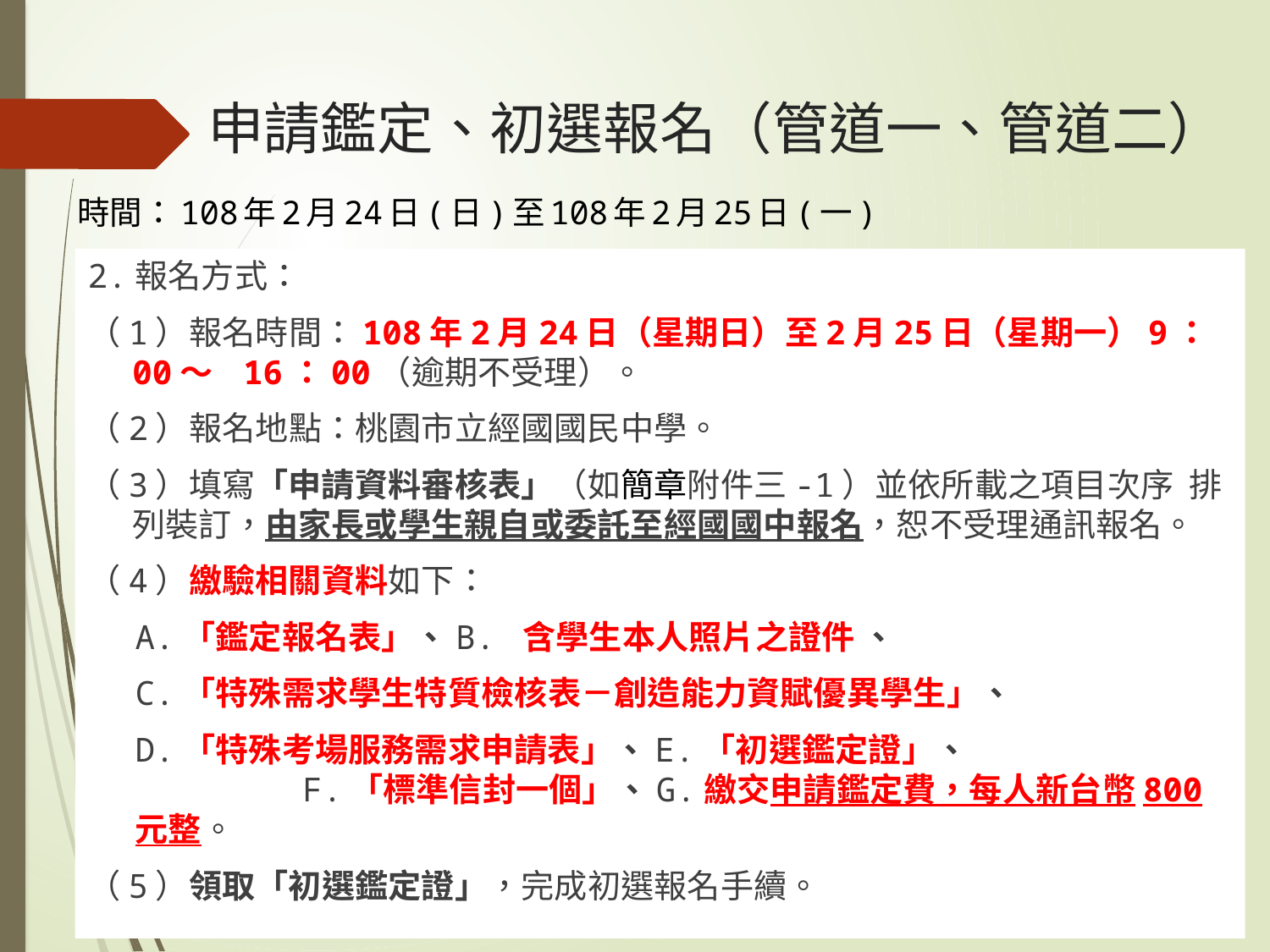

# 申請鑑定、初選報名（管道一、管道二）
時間：108年2月24日(日)至108年2月25日(一)
2.報名方式：
（1）報名時間：108年2月24日（星期日）至2月25日（星期一）9：00～   16：00（逾期不受理）。
（2）報名地點：桃園市立經國國民中學。
（3）填寫「申請資料審核表」（如簡章附件三-1）並依所載之項目次序  排列裝訂，由家長或學生親自或委託至經國國中報名，恕不受理通訊報名。
（4）繳驗相關資料如下：
A.「鑑定報名表」、B. 含學生本人照片之證件 、
C.「特殊需求學生特質檢核表－創造能力資賦優異學生」、
D.「特殊考場服務需求申請表」、E.「初選鑑定證」、                                                        F.「標準信封一個」、G.繳交申請鑑定費，每人新台幣800元整。
（5）領取「初選鑑定證」，完成初選報名手續。